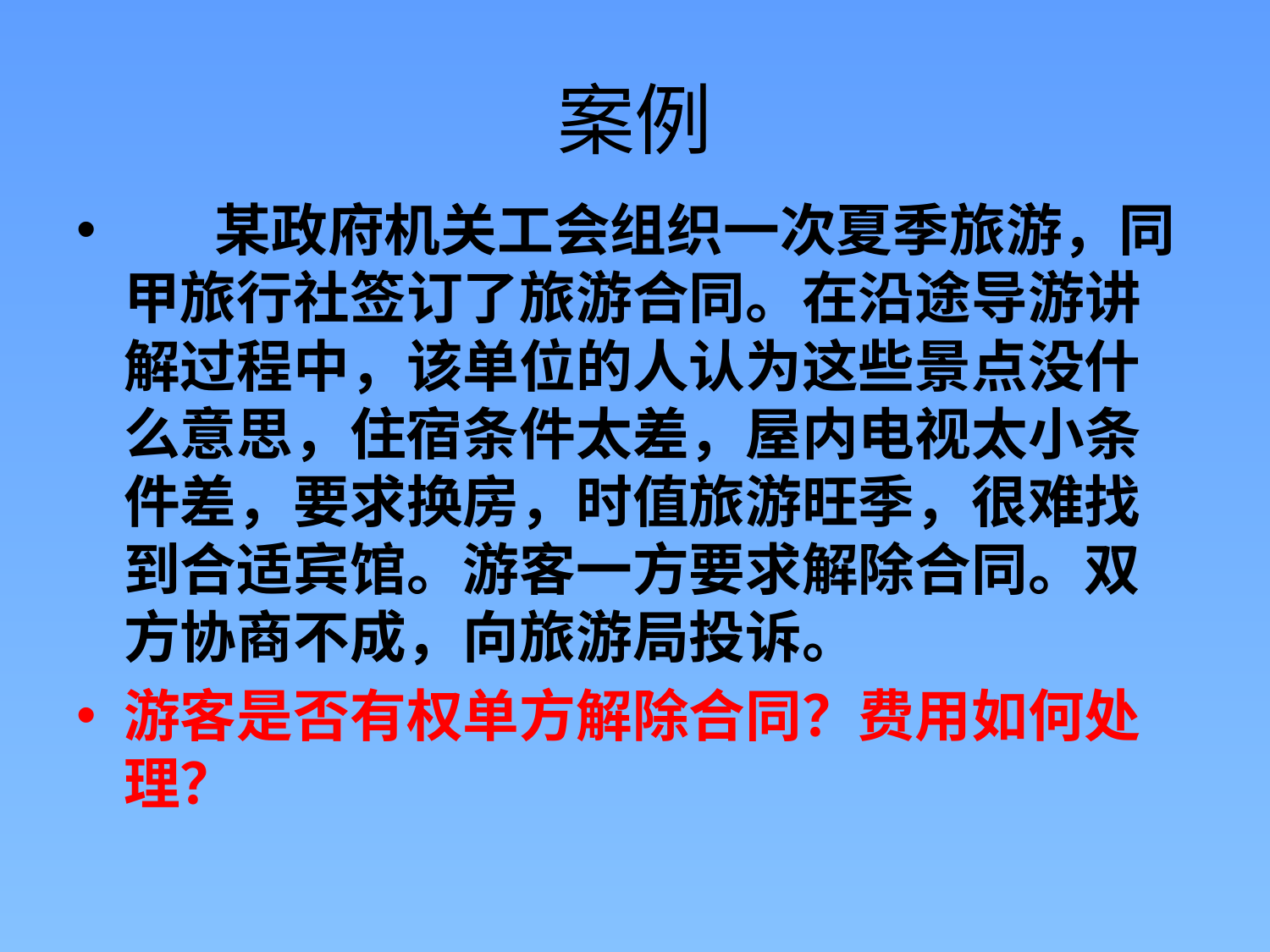

# 案例
      某政府机关工会组织一次夏季旅游，同甲旅行社签订了旅游合同。在沿途导游讲解过程中，该单位的人认为这些景点没什么意思，住宿条件太差，屋内电视太小条件差，要求换房，时值旅游旺季，很难找到合适宾馆。游客一方要求解除合同。双方协商不成，向旅游局投诉。
游客是否有权单方解除合同？费用如何处理？